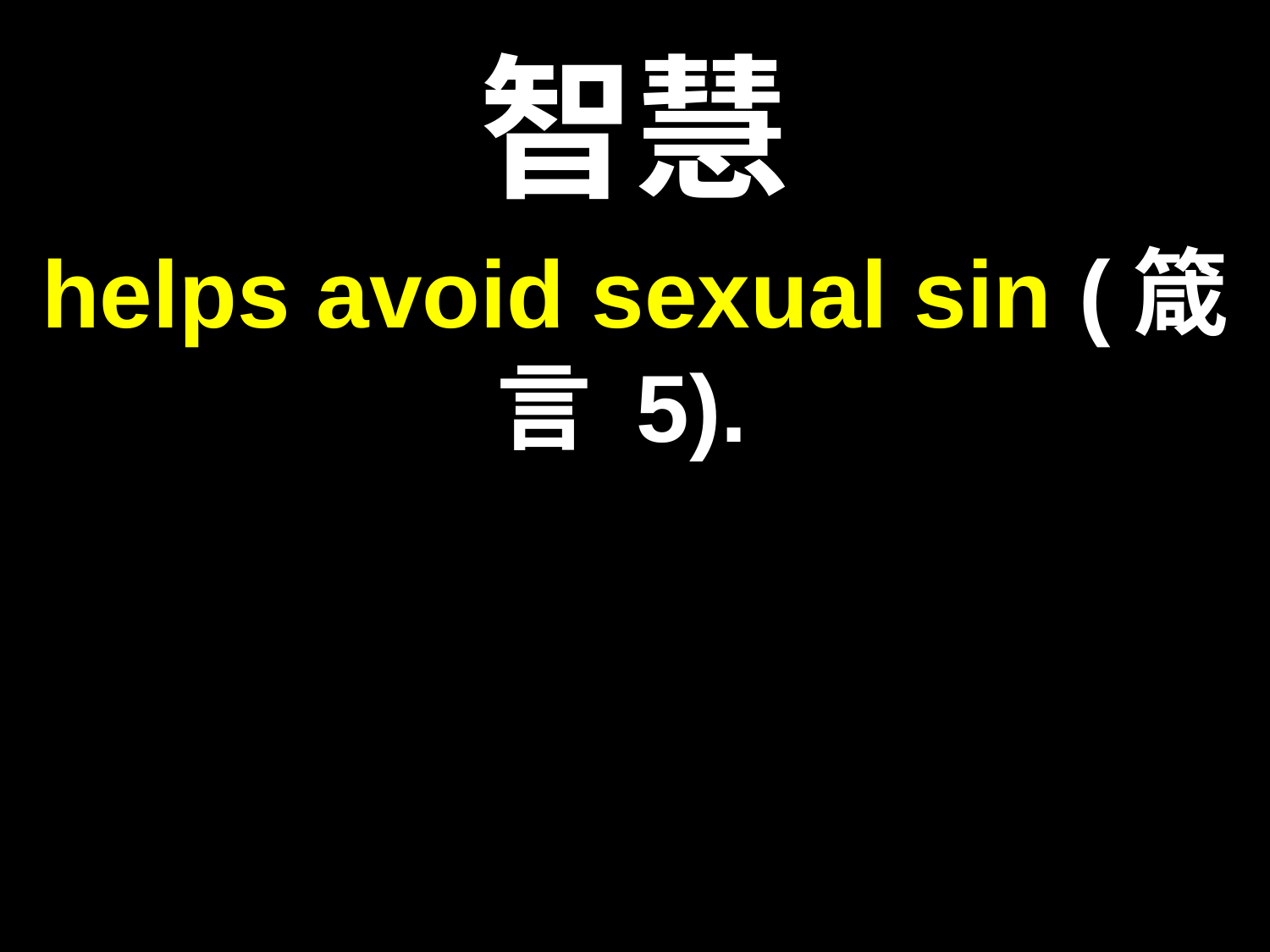

# 智慧
helps avoid sexual sin (箴言 5).